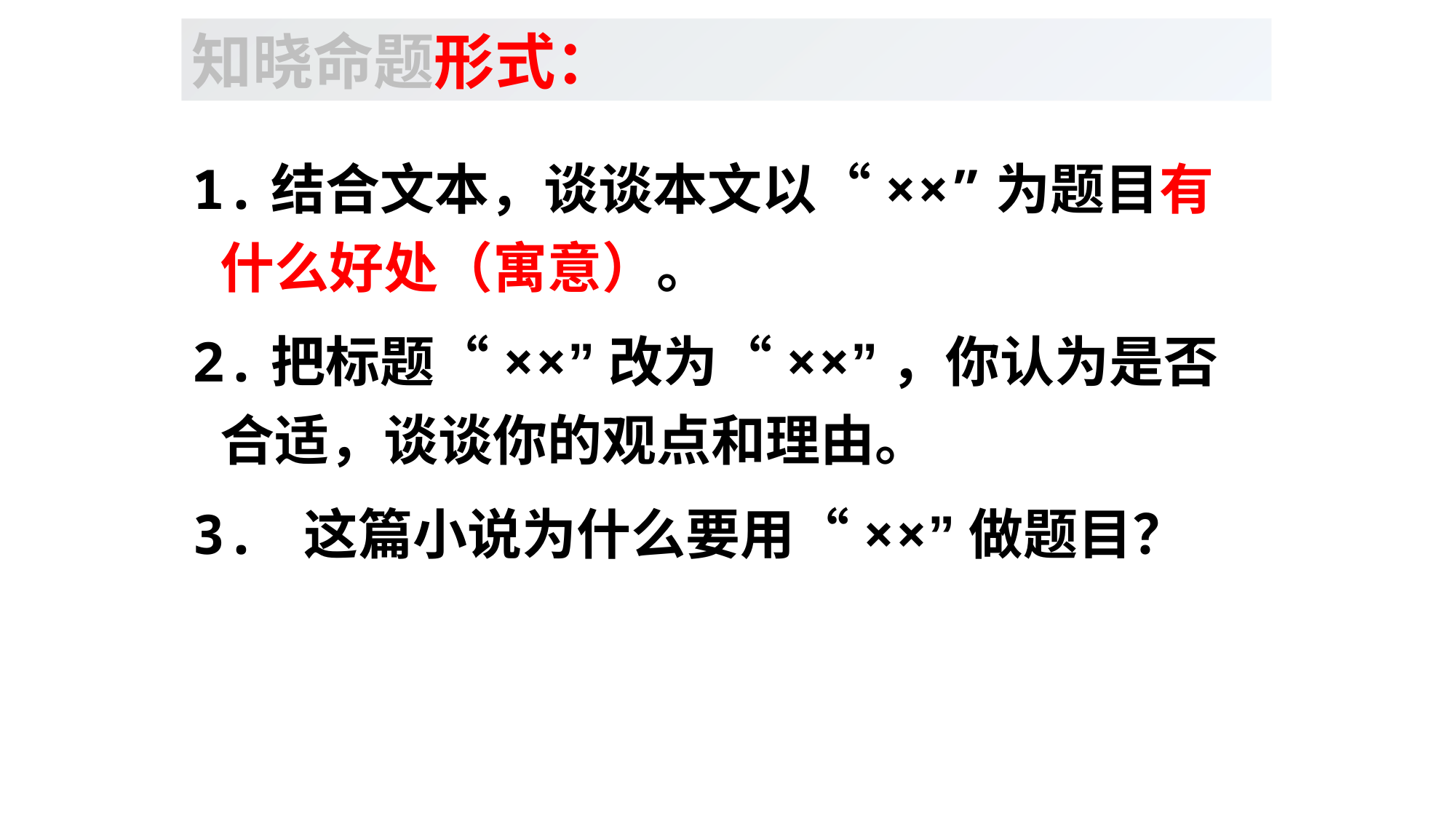

知晓命题形式：
1.结合文本，谈谈本文以“××”为题目有什么好处（寓意）。
2.把标题“××”改为“××”，你认为是否合适，谈谈你的观点和理由。
3. 这篇小说为什么要用“××”做题目？